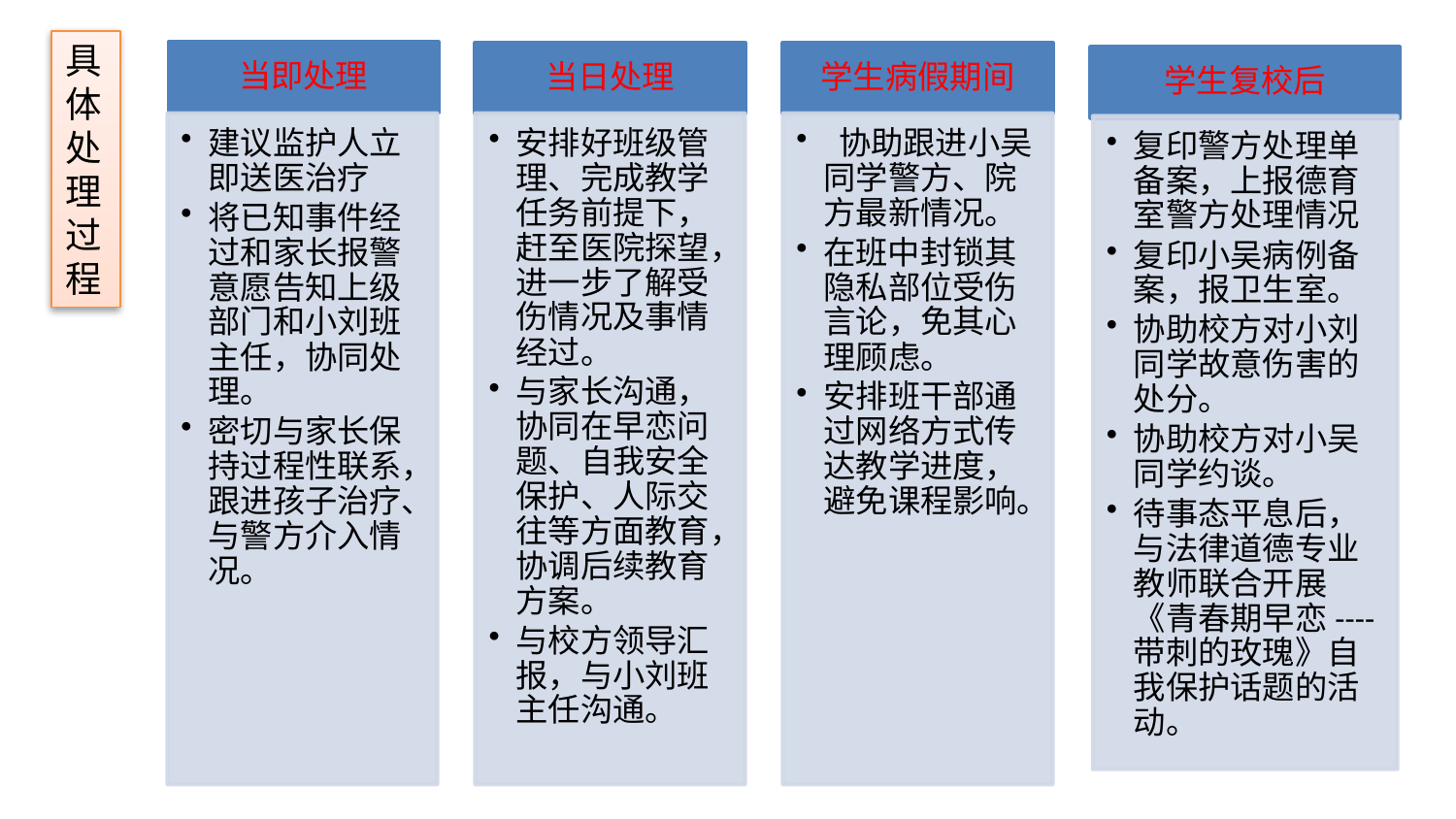

当即处理
建议监护人立即送医治疗
将已知事件经过和家长报警意愿告知上级部门和小刘班主任，协同处理。
密切与家长保持过程性联系，跟进孩子治疗、与警方介入情况。

当日处理
安排好班级管理、完成教学任务前提下，赶至医院探望，进一步了解受伤情况及事情经过。
与家长沟通，协同在早恋问题、自我安全保护、人际交往等方面教育，协调后续教育方案。
与校方领导汇报，与小刘班主任沟通。
学生病假期间
 协助跟进小吴同学警方、院方最新情况。
在班中封锁其隐私部位受伤言论，免其心理顾虑。
安排班干部通过网络方式传达教学进度，避免课程影响。
学生复校后
复印警方处理单备案，上报德育室警方处理情况
复印小吴病例备案，报卫生室。
协助校方对小刘同学故意伤害的处分。
协助校方对小吴同学约谈。
待事态平息后，与法律道德专业教师联合开展《青春期早恋----带刺的玫瑰》自我保护话题的活动。

#
具体处理过程